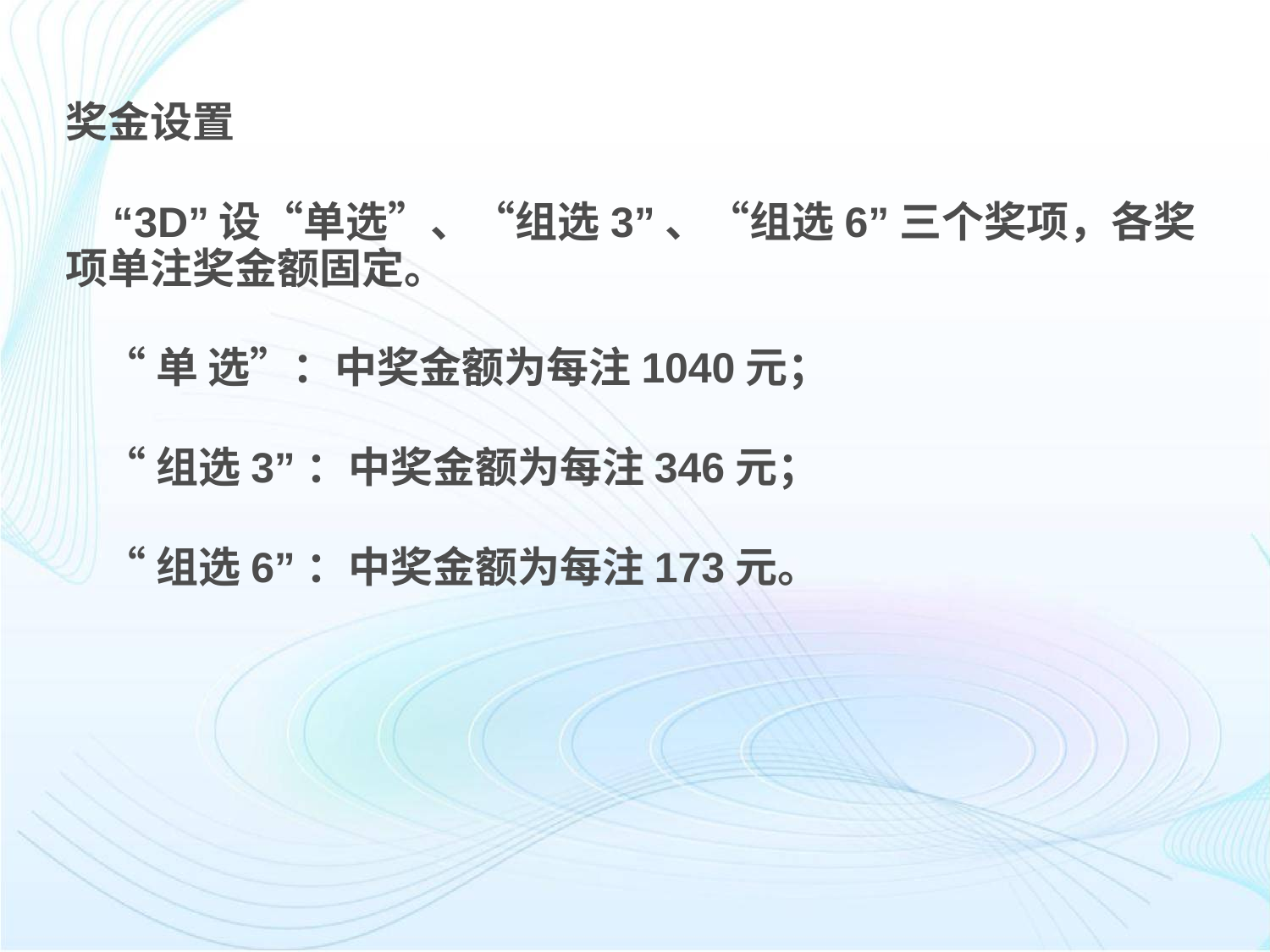

奖金设置
    “3D”设“单选”、“组选3”、“组选6”三个奖项，各奖项单注奖金额固定。
    “单 选”：中奖金额为每注1040元；
    “组选3”：中奖金额为每注346元；
    “组选6”：中奖金额为每注173元。